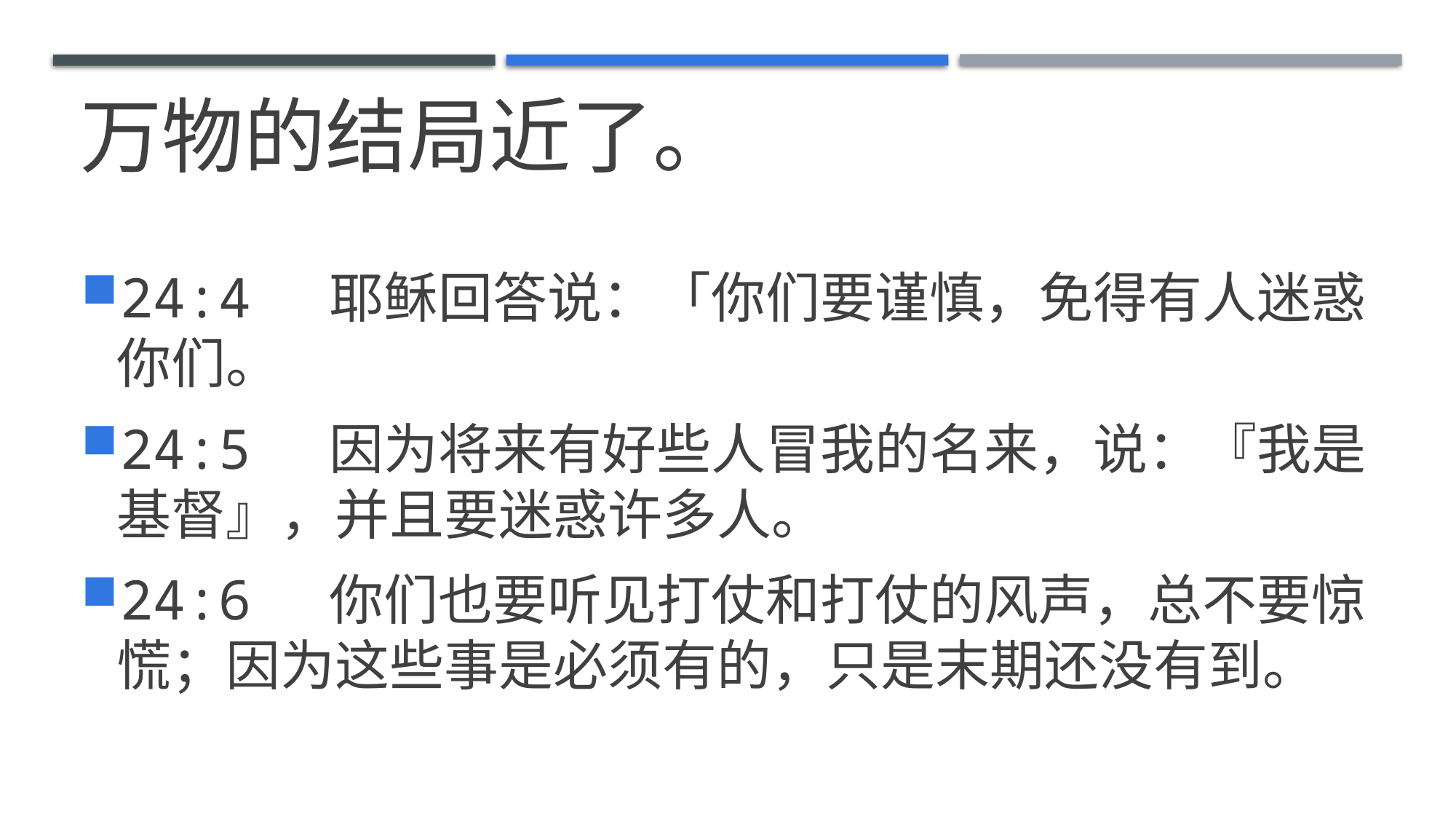

# 万物的结局近了。
24:4  耶稣回答说：「你们要谨慎，免得有人迷惑你们。
24:5  因为将来有好些人冒我的名来，说：『我是基督』，并且要迷惑许多人。
24:6  你们也要听见打仗和打仗的风声，总不要惊慌；因为这些事是必须有的，只是末期还没有到。